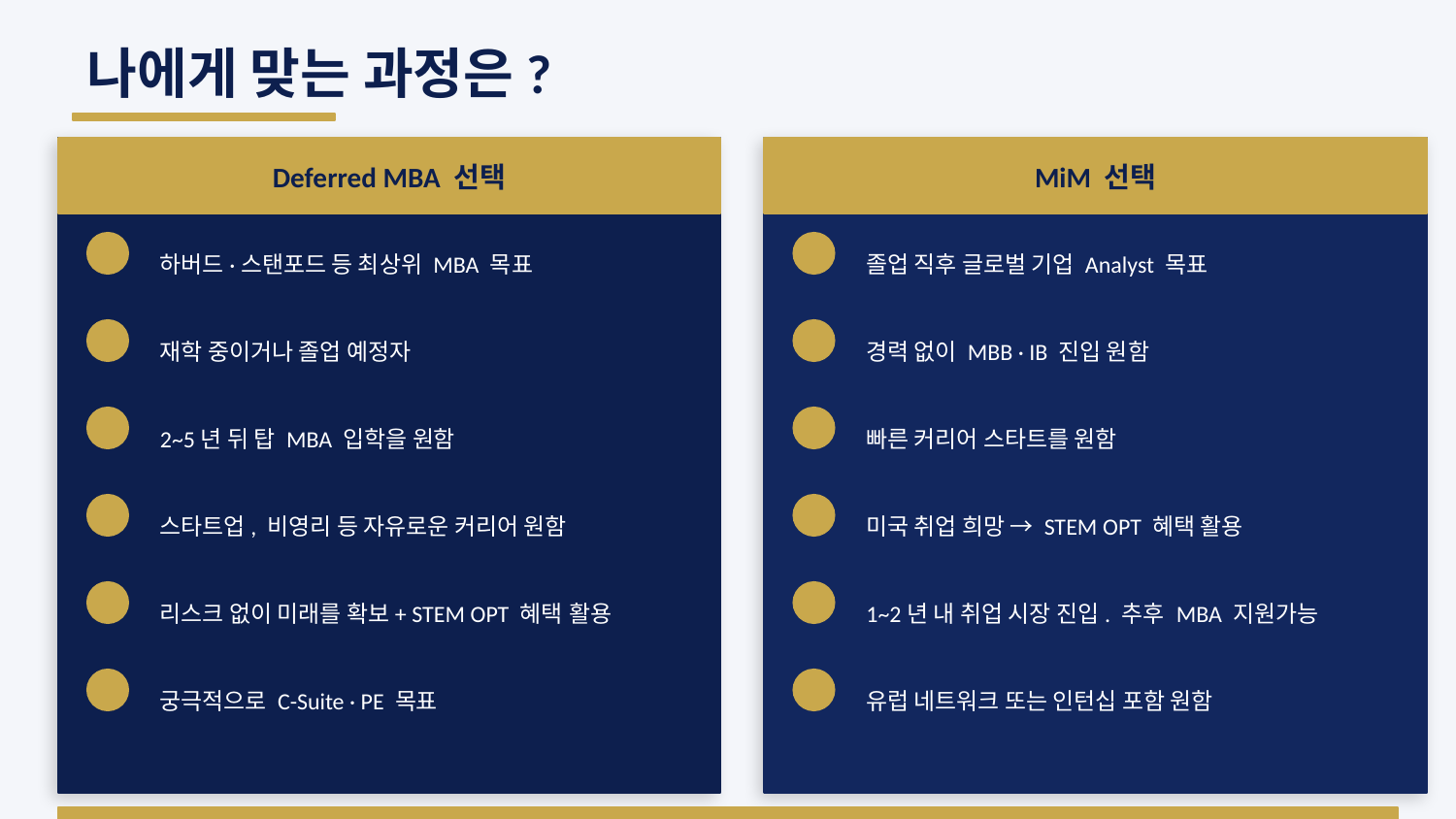

나에게 맞는 과정은?

Deferred MBA 선택

MiM 선택
하버드·스탠포드 등 최상위 MBA 목표
졸업 직후 글로벌 기업 Analyst 목표

재학 중이거나 졸업 예정자
경력 없이 MBB · IB 진입 원함

2~5년 뒤 탑 MBA 입학을 원함
빠른 커리어 스타트를 원함

스타트업, 비영리 등 자유로운 커리어 원함
미국 취업 희망 → STEM OPT 혜택 활용

리스크 없이 미래를 확보+ STEM OPT 혜택 활용
1~2년 내 취업 시장 진입. 추후 MBA 지원가능

궁극적으로 C-Suite · PE 목표
유럽 네트워크 또는 인턴십 포함 원함

💡  두 과정 모두 가능한 경우, Leaders MBA 컨설팀이 개인 목표·스펙에 맞춰 최적 경로를 설계해 드립니다.